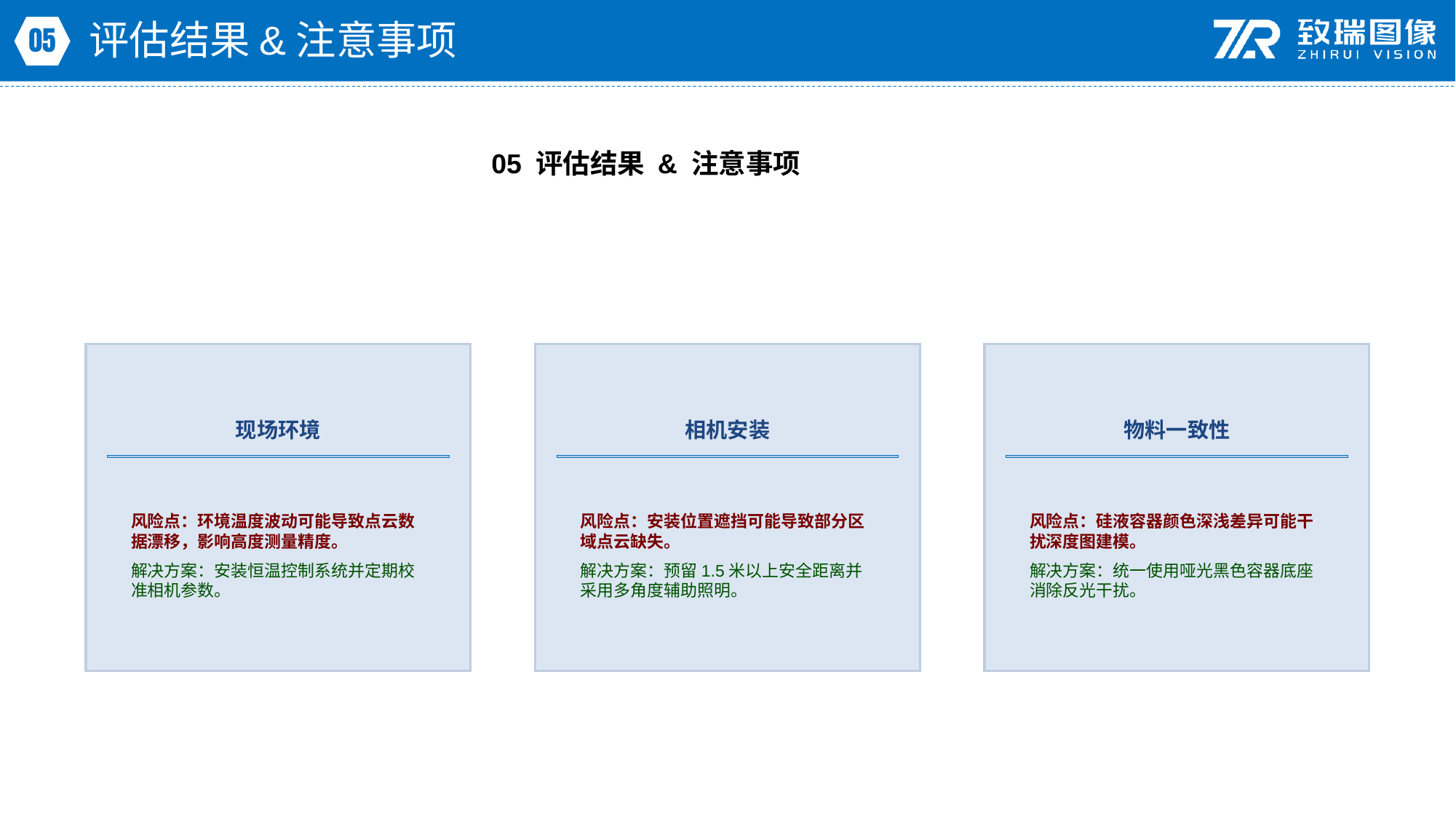

评估结果&注意事项
05

05 评估结果 & 注意事项

现场环境

相机安装

物料一致性

风险点：环境温度波动可能导致点云数据漂移，影响高度测量精度。
解决方案：安装恒温控制系统并定期校准相机参数。

风险点：安装位置遮挡可能导致部分区域点云缺失。
解决方案：预留1.5米以上安全距离并采用多角度辅助照明。

风险点：硅液容器颜色深浅差异可能干扰深度图建模。
解决方案：统一使用哑光黑色容器底座消除反光干扰。